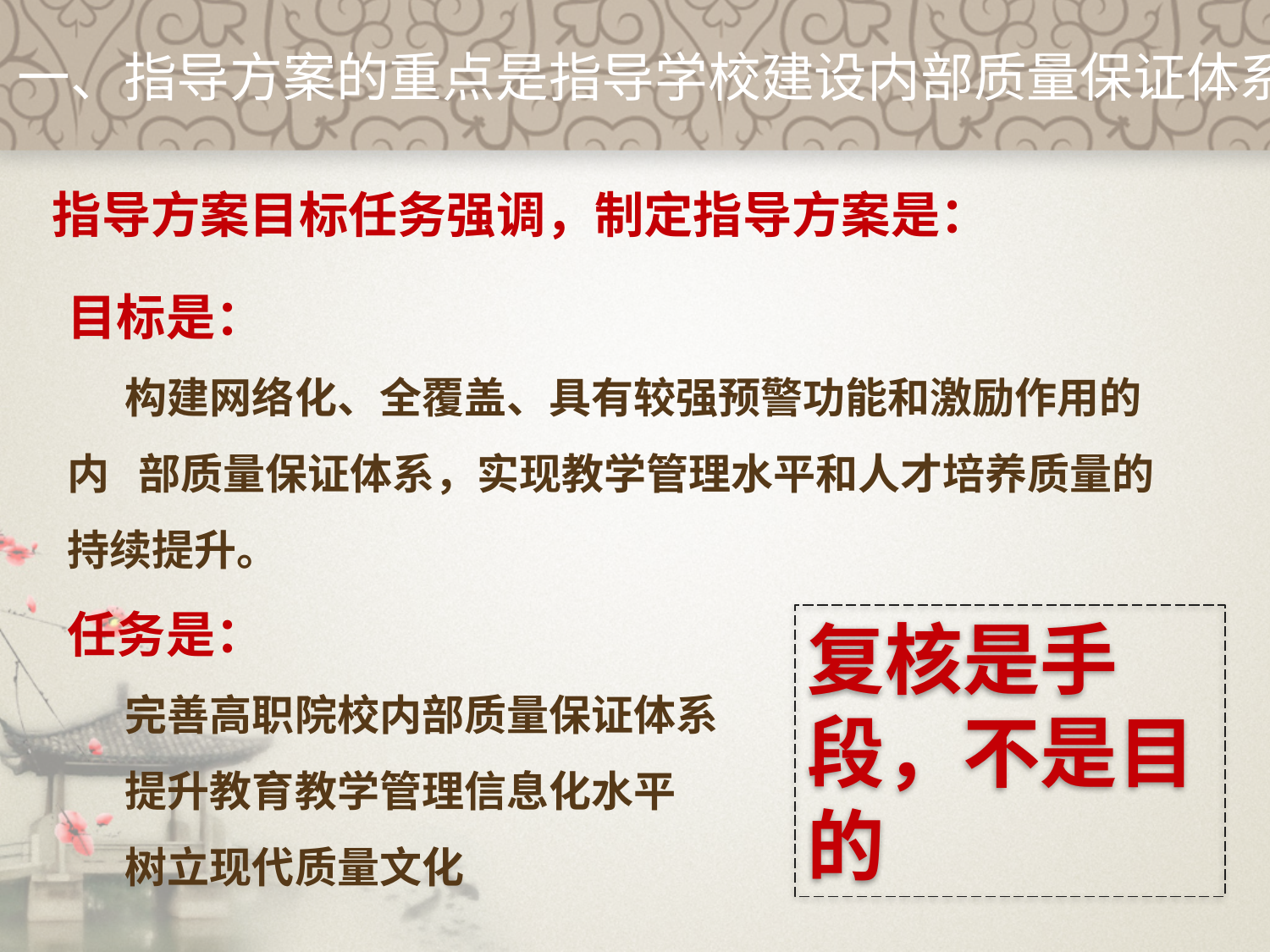

# 一、指导方案的重点是指导学校建设内部质量保证体系
指导方案目标任务强调，制定指导方案是：
目标是：
     构建网络化、全覆盖、具有较强预警功能和激励作用的内   部质量保证体系，实现教学管理水平和人才培养质量的持续提升。
任务是：
     完善高职院校内部质量保证体系
     提升教育教学管理信息化水平
     树立现代质量文化
复核是手段，不是目的